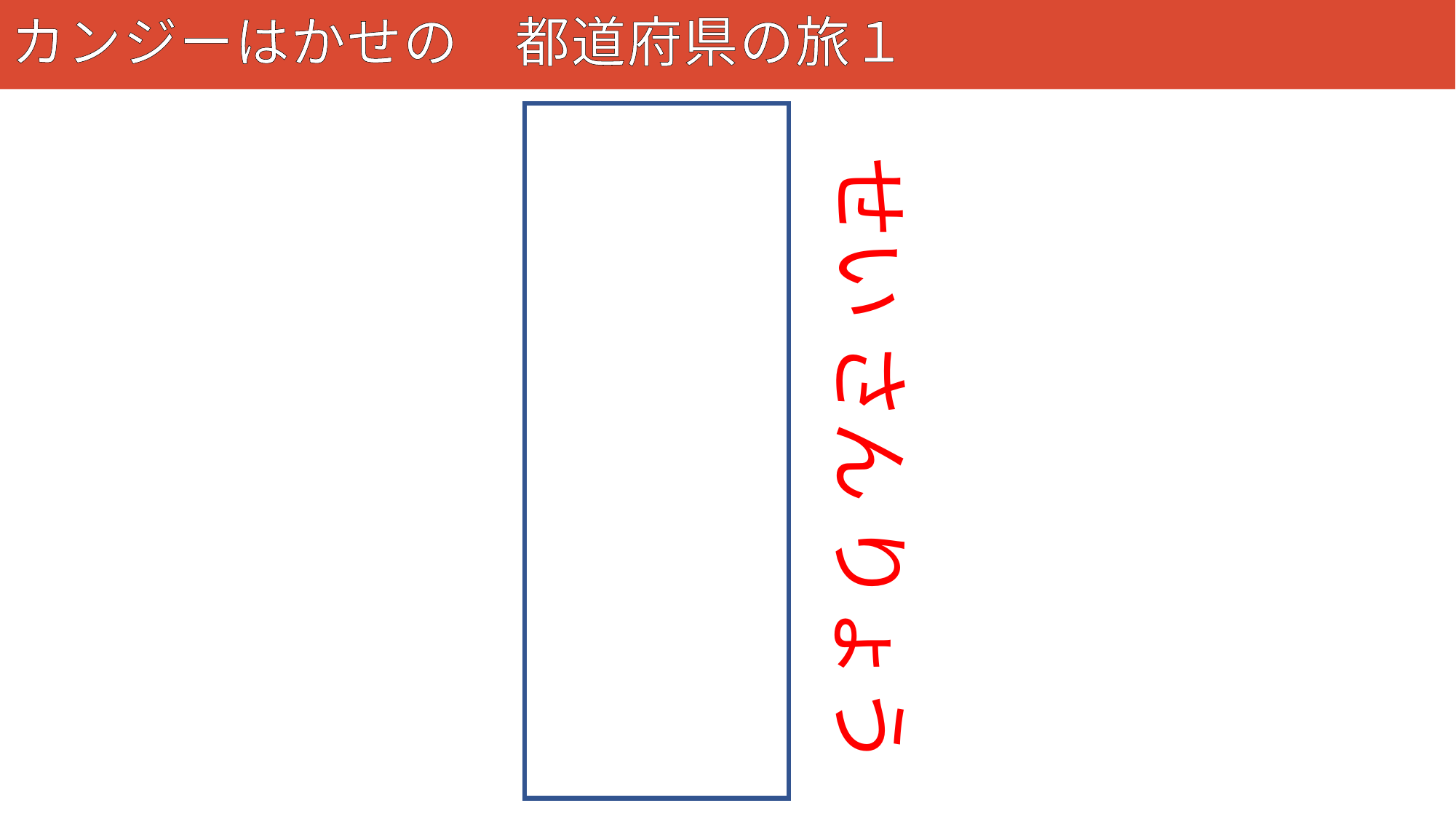

# カンジーはかせの　都道府県の旅１
55

生産量
せい さん りょう